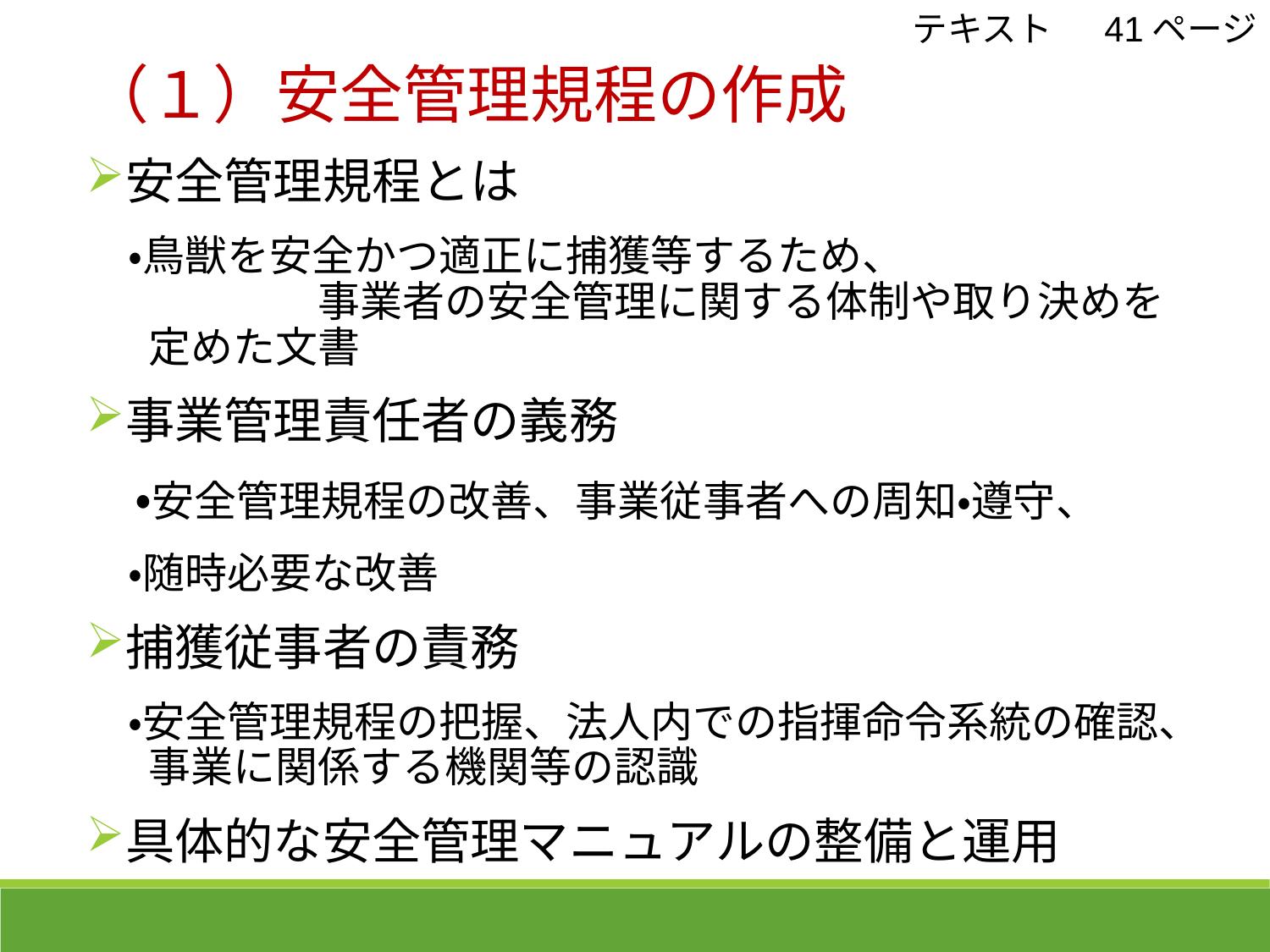

テキスト　 41ページ
（１）安全管理規程の作成
安全管理規程とは
　・鳥獣を安全かつ適正に捕獲等するため、　　　　　　　　　　事業者の安全管理に関する体制や取り決めを定めた文書
事業管理責任者の義務
　・安全管理規程の改善、事業従事者への周知・遵守、
　・随時必要な改善
捕獲従事者の責務
　・安全管理規程の把握、法人内での指揮命令系統の確認、事業に関係する機関等の認識
具体的な安全管理マニュアルの整備と運用